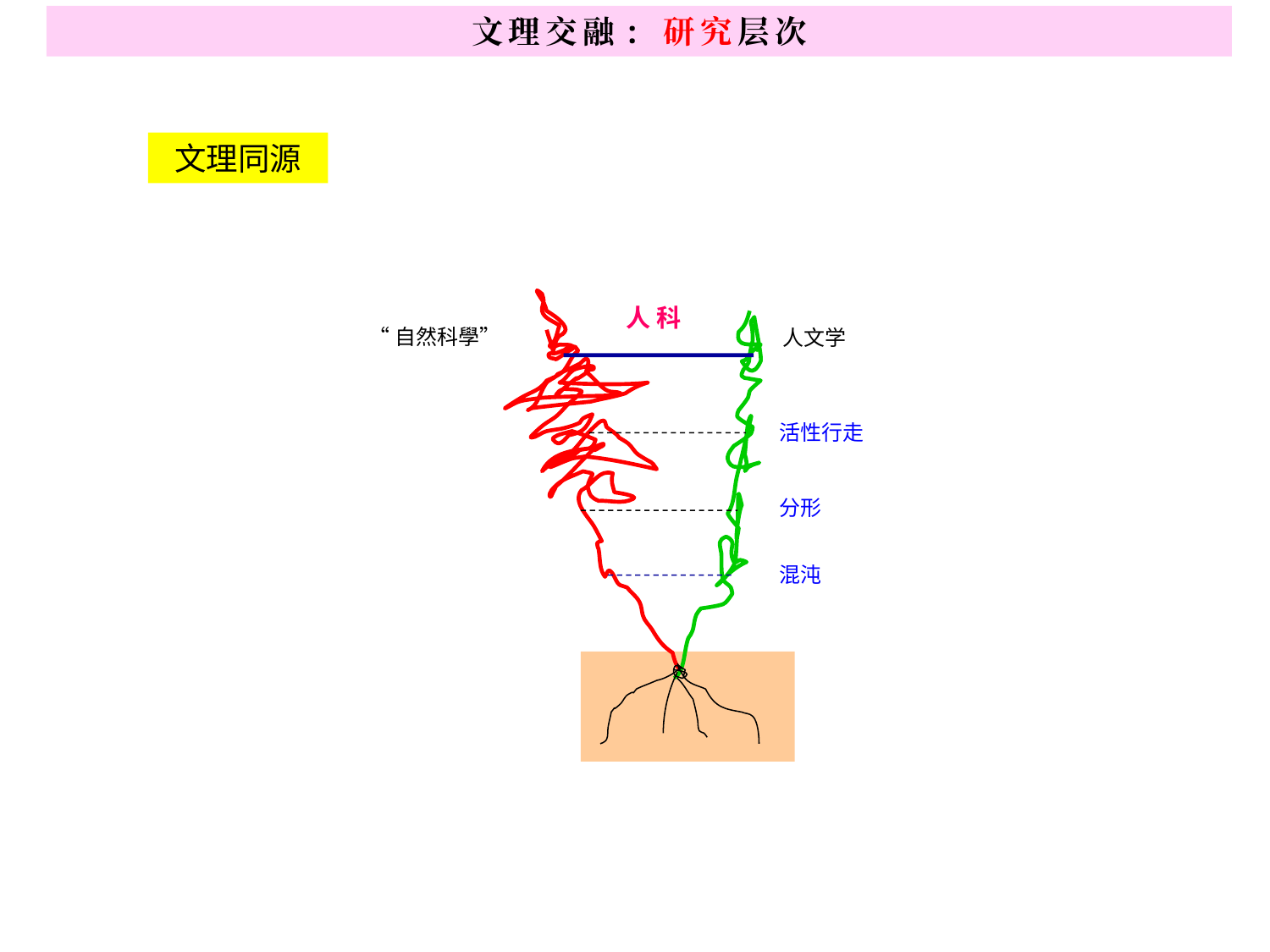

文理交融: 研究层次

文理同源

人科

“自然科學”
人文学

活性行走

分形

混沌